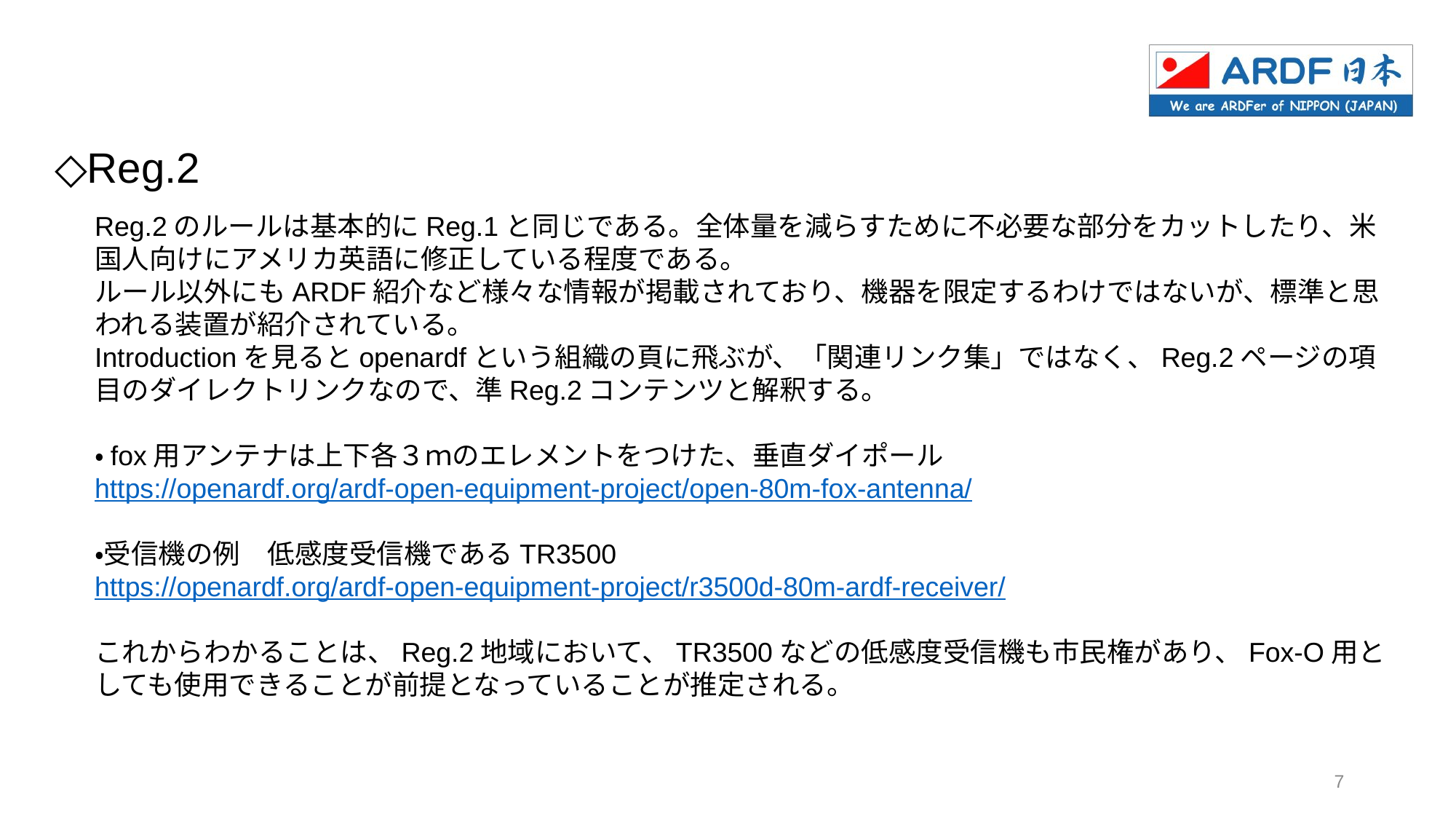

◇Reg.2
Reg.2のルールは基本的にReg.1と同じである。全体量を減らすために不必要な部分をカットしたり、米国人向けにアメリカ英語に修正している程度である。
ルール以外にもARDF紹介など様々な情報が掲載されており、機器を限定するわけではないが、標準と思われる装置が紹介されている。
Introductionを見るとopenardfという組織の頁に飛ぶが、「関連リンク集」ではなく、Reg.2ページの項目のダイレクトリンクなので、準Reg.2コンテンツと解釈する。

・fox用アンテナは上下各３ｍのエレメントをつけた、垂直ダイポール
https://openardf.org/ardf-open-equipment-project/open-80m-fox-antenna/

・受信機の例　低感度受信機であるTR3500
https://openardf.org/ardf-open-equipment-project/r3500d-80m-ardf-receiver/

これからわかることは、Reg.2地域において、TR3500などの低感度受信機も市民権があり、Fox-O用としても使用できることが前提となっていることが推定される。
7